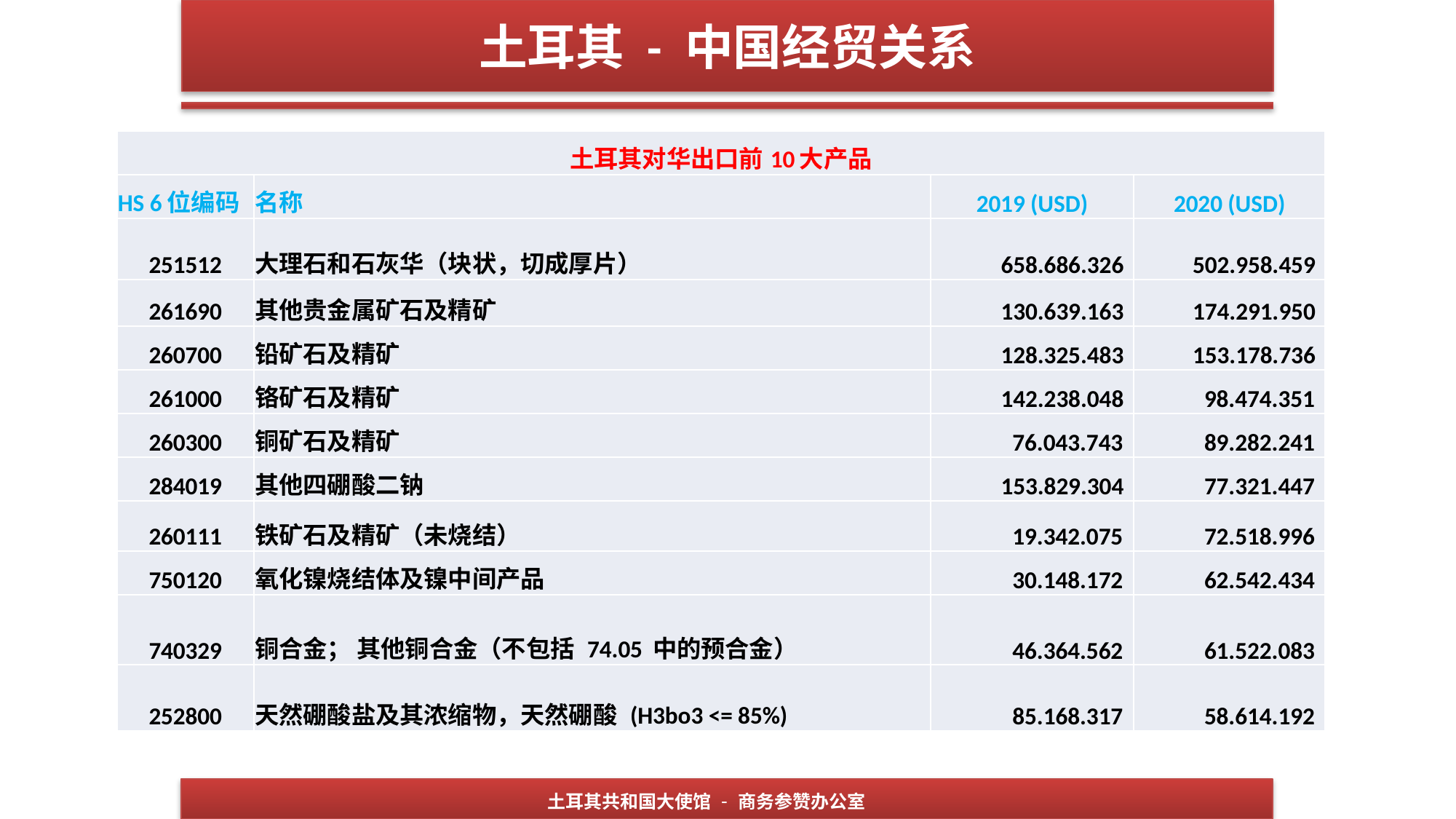

土耳其 - 中国经贸关系

| 土耳其对华出口前10大产品 |  |  |  |
| --- | --- | --- | --- |
| HS 6位编码 | 名称 | 2019 (USD) | 2020 (USD) |
| 251512 | 大理石和石灰华（块状，切成厚片） | 658.686.326 | 502.958.459 |
| 261690 | 其他贵金属矿石及精矿 | 130.639.163 | 174.291.950 |
| 260700 | 铅矿石及精矿 | 128.325.483 | 153.178.736 |
| 261000 | 铬矿石及精矿 | 142.238.048 | 98.474.351 |
| 260300 | 铜矿石及精矿 | 76.043.743 | 89.282.241 |
| 284019 | 其他四硼酸二钠 | 153.829.304 | 77.321.447 |
| 260111 | 铁矿石及精矿（未烧结） | 19.342.075 | 72.518.996 |
| 750120 | 氧化镍烧结体及镍中间产品 | 30.148.172 | 62.542.434 |
| 740329 | 铜合金； 其他铜合金（不包括 74.05 中的预合金） | 46.364.562 | 61.522.083 |
| 252800 | 天然硼酸盐及其浓缩物，天然硼酸 (H3bo3 <= 85%) | 85.168.317 | 58.614.192 |

土耳其共和国大使馆 - 商务参赞办公室